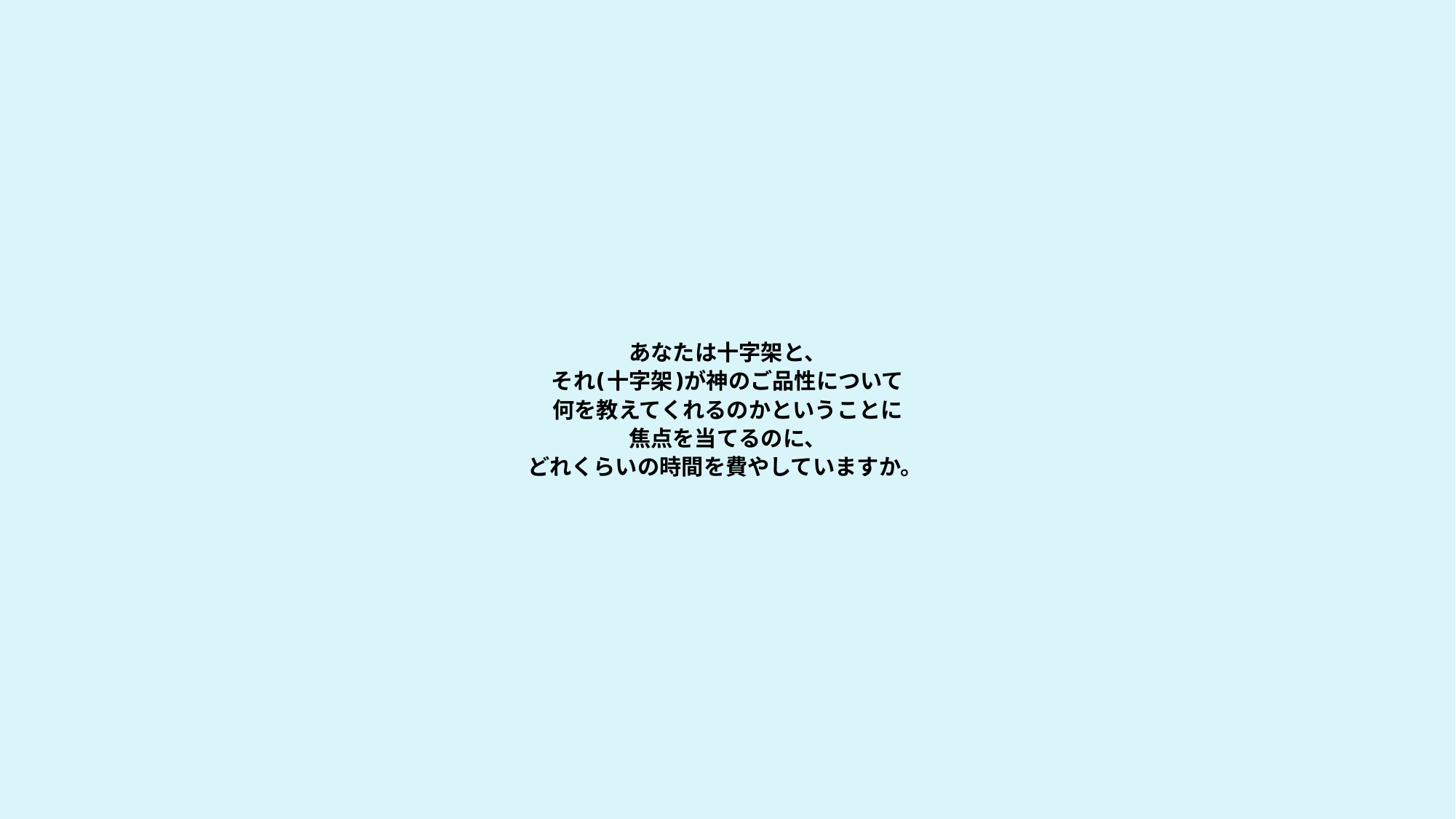

# あなたは十字架と、 それ(十字架)が神のご品性について 何を教えてくれるのかということに 焦点を当てるのに、 どれくらいの時間を費やしていますか。